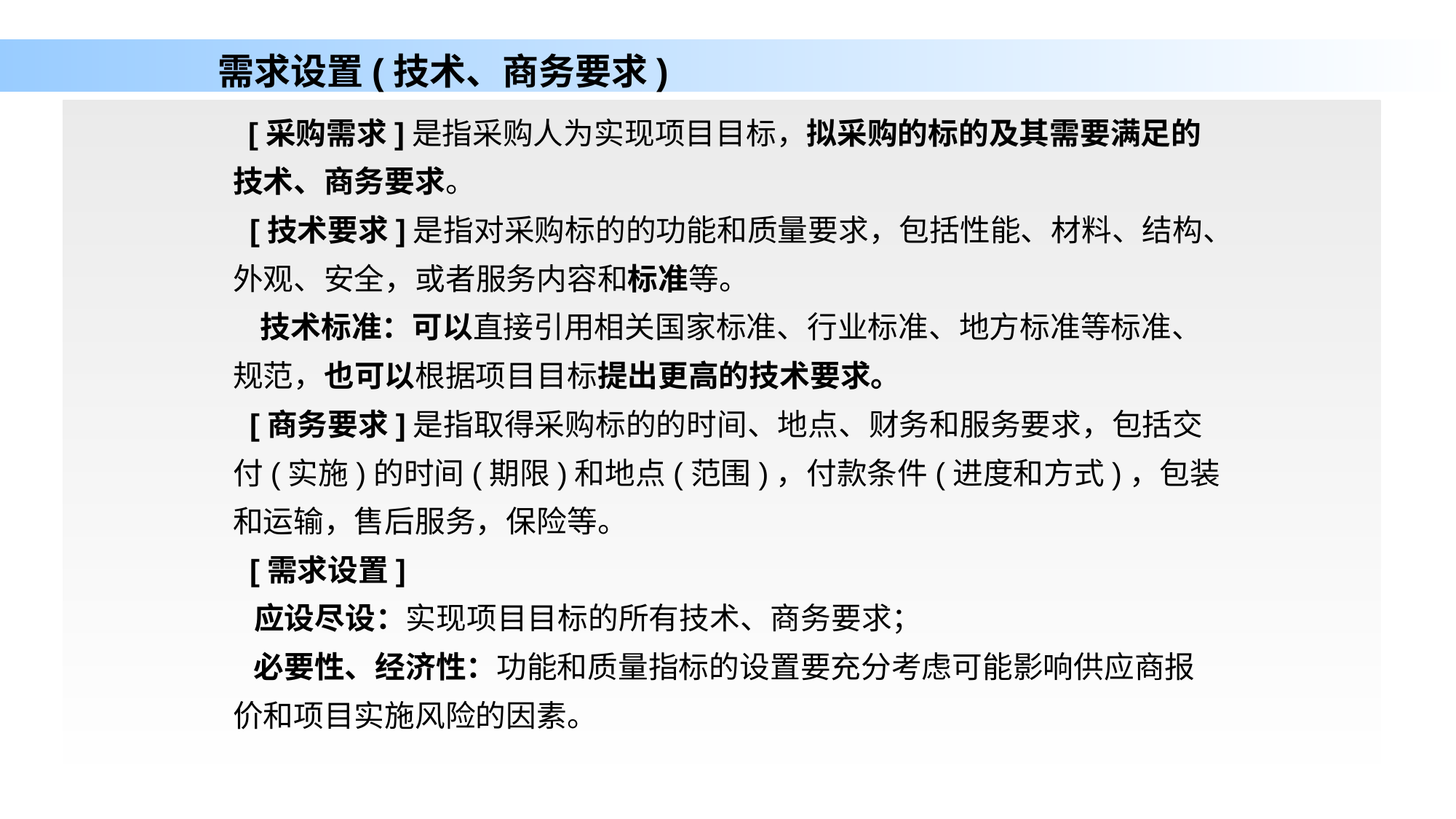

# 需求设置(技术、商务要求)
  [采购需求]是指采购人为实现项目目标，拟采购的标的及其需要满足的技术、商务要求。
  [技术要求]是指对采购标的的功能和质量要求，包括性能、材料、结构、外观、安全，或者服务内容和标准等。
   技术标准：可以直接引用相关国家标准、行业标准、地方标准等标准、规范，也可以根据项目目标提出更高的技术要求。
  [商务要求]是指取得采购标的的时间、地点、财务和服务要求，包括交付(实施)的时间(期限)和地点(范围)，付款条件(进度和方式)，包装和运输，售后服务，保险等。
  [需求设置]
  应设尽设：实现项目目标的所有技术、商务要求；
  必要性、经济性：功能和质量指标的设置要充分考虑可能影响供应商报价和项目实施风险的因素。